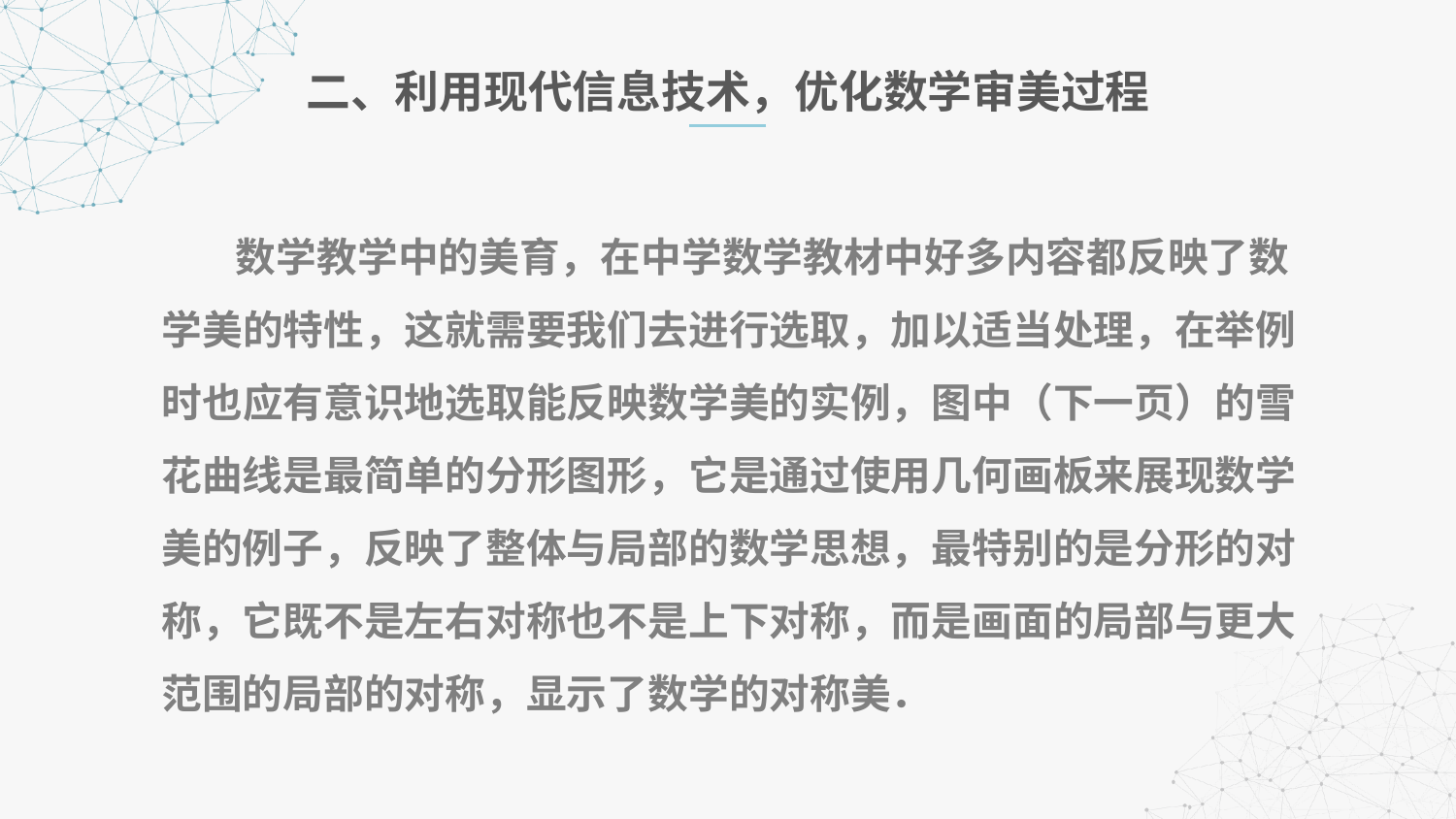

二、利用现代信息技术，优化数学审美过程

       数学教学中的美育，在中学数学教材中好多内容都反映了数学美的特性，这就需要我们去进行选取，加以适当处理，在举例时也应有意识地选取能反映数学美的实例，图中（下一页）的雪花曲线是最简单的分形图形，它是通过使用几何画板来展现数学美的例子，反映了整体与局部的数学思想，最特别的是分形的对称，它既不是左右对称也不是上下对称，而是画面的局部与更大范围的局部的对称，显示了数学的对称美．